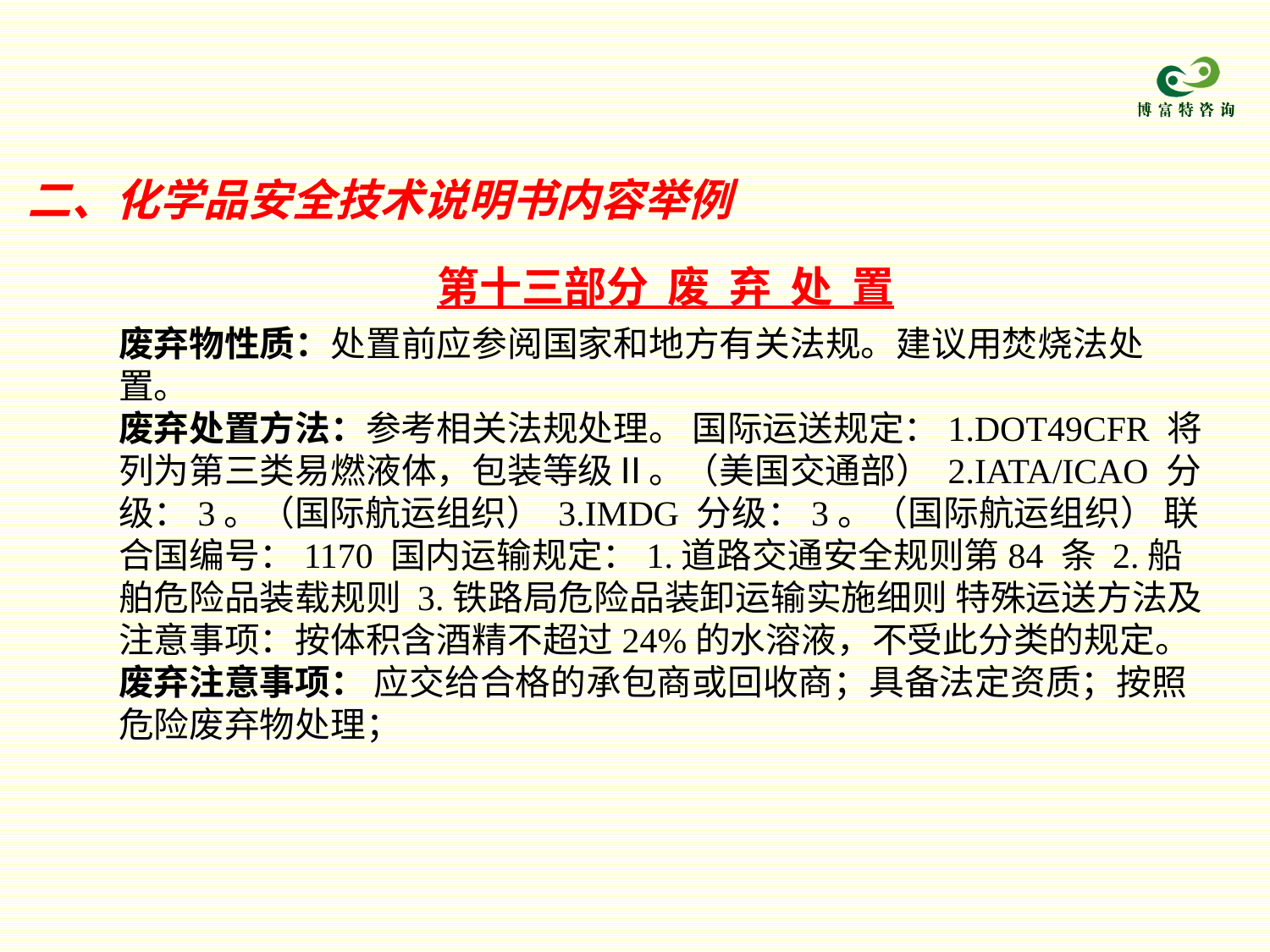

二、化学品安全技术说明书内容举例
第十三部分  废  弃  处  置
废弃物性质：处置前应参阅国家和地方有关法规。建议用焚烧法处置。
废弃处置方法：参考相关法规处理。 国际运送规定：1.DOT49CFR 将列为第三类易燃液体，包装等级Ⅱ。（美国交通部） 2.IATA/ICAO 分级：3。（国际航运组织） 3.IMDG 分级：3。（国际航运组织） 联合国编号：1170 国内运输规定：1.道路交通安全规则第84 条 2.船舶危险品装载规则 3.铁路局危险品装卸运输实施细则 特殊运送方法及注意事项：按体积含酒精不超过24%的水溶液，不受此分类的规定。
废弃注意事项： 应交给合格的承包商或回收商；具备法定资质；按照危险废弃物处理；